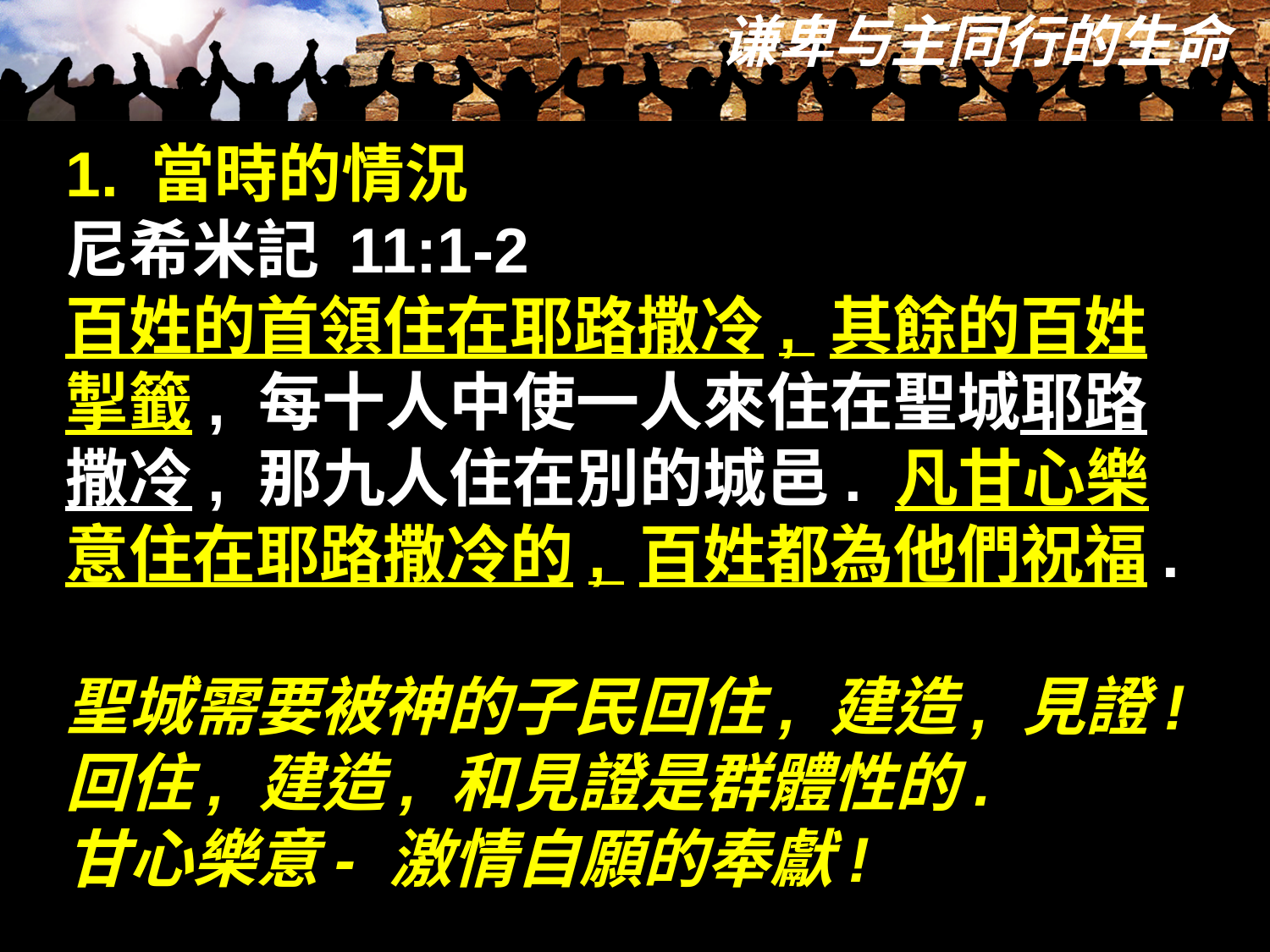

1. 當時的情況
尼希米記 11:1-2
百姓的首領住在耶路撒冷, 其餘的百姓掣籤, 每十人中使一人來住在聖城耶路撒冷, 那九人住在別的城邑. 凡甘心樂意住在耶路撒冷的, 百姓都為他們祝福.

聖城需要被神的子民回住, 建造, 見證!
回住, 建造, 和見證是群體性的.
甘心樂意- 激情自願的奉獻!